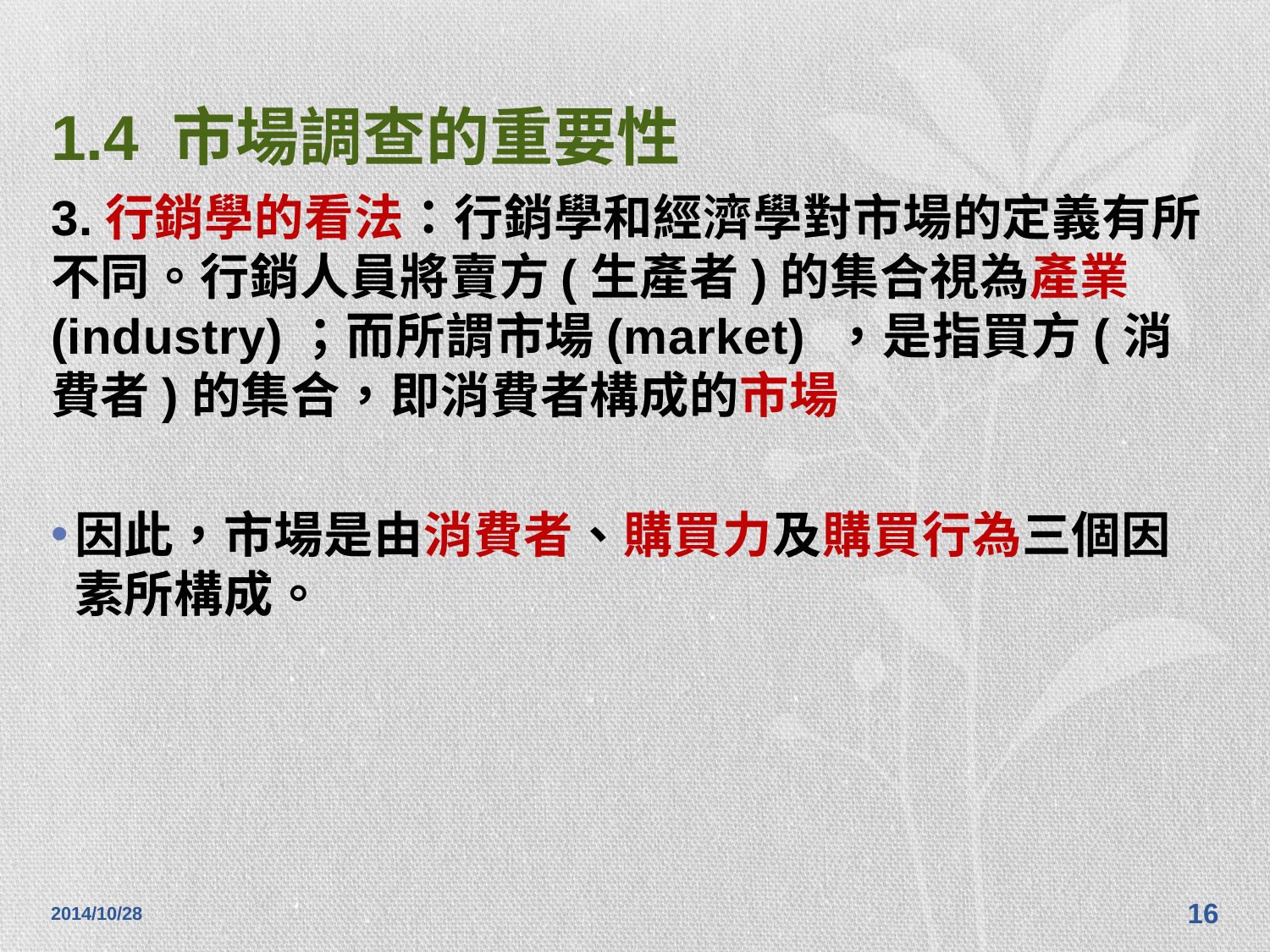

# 1.4 市場調查的重要性
3.行銷學的看法：行銷學和經濟學對市場的定義有所不同。行銷人員將賣方(生產者)的集合視為產業(industry)；而所謂市場(market) ，是指買方(消費者)的集合，即消費者構成的市場

因此，市場是由消費者、購買力及購買行為三個因素所構成。
2014/10/28
16